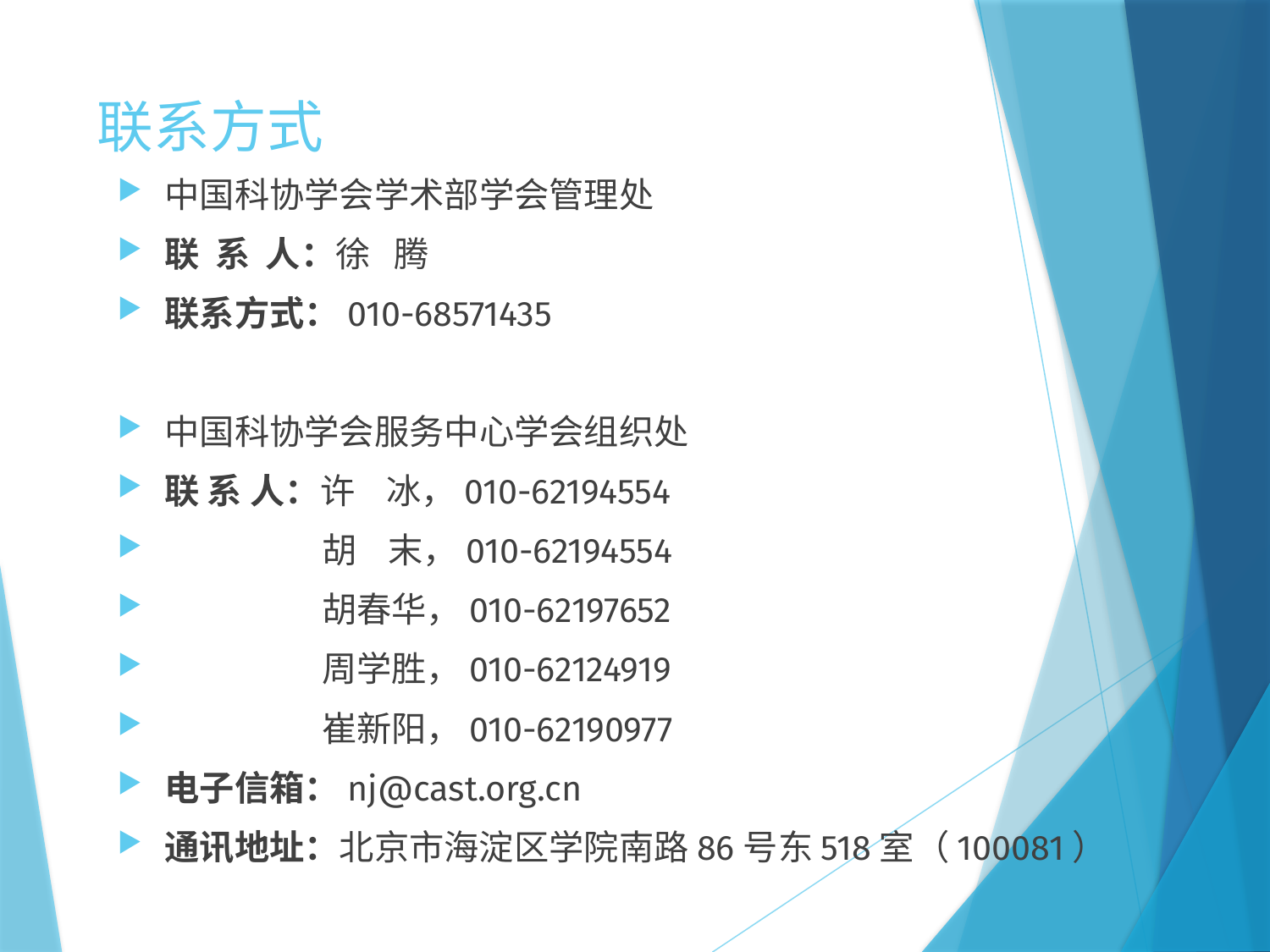

# 联系方式
中国科协学会学术部学会管理处
联  系  人：徐   腾
联系方式：010-68571435

中国科协学会服务中心学会组织处
联 系 人：许    冰，010-62194554
                   胡    末，010-62194554
                   胡春华，010-62197652
                   周学胜，010-62124919
                   崔新阳，010-62190977
电子信箱：nj@cast.org.cn
通讯地址：北京市海淀区学院南路86号东518室（100081）